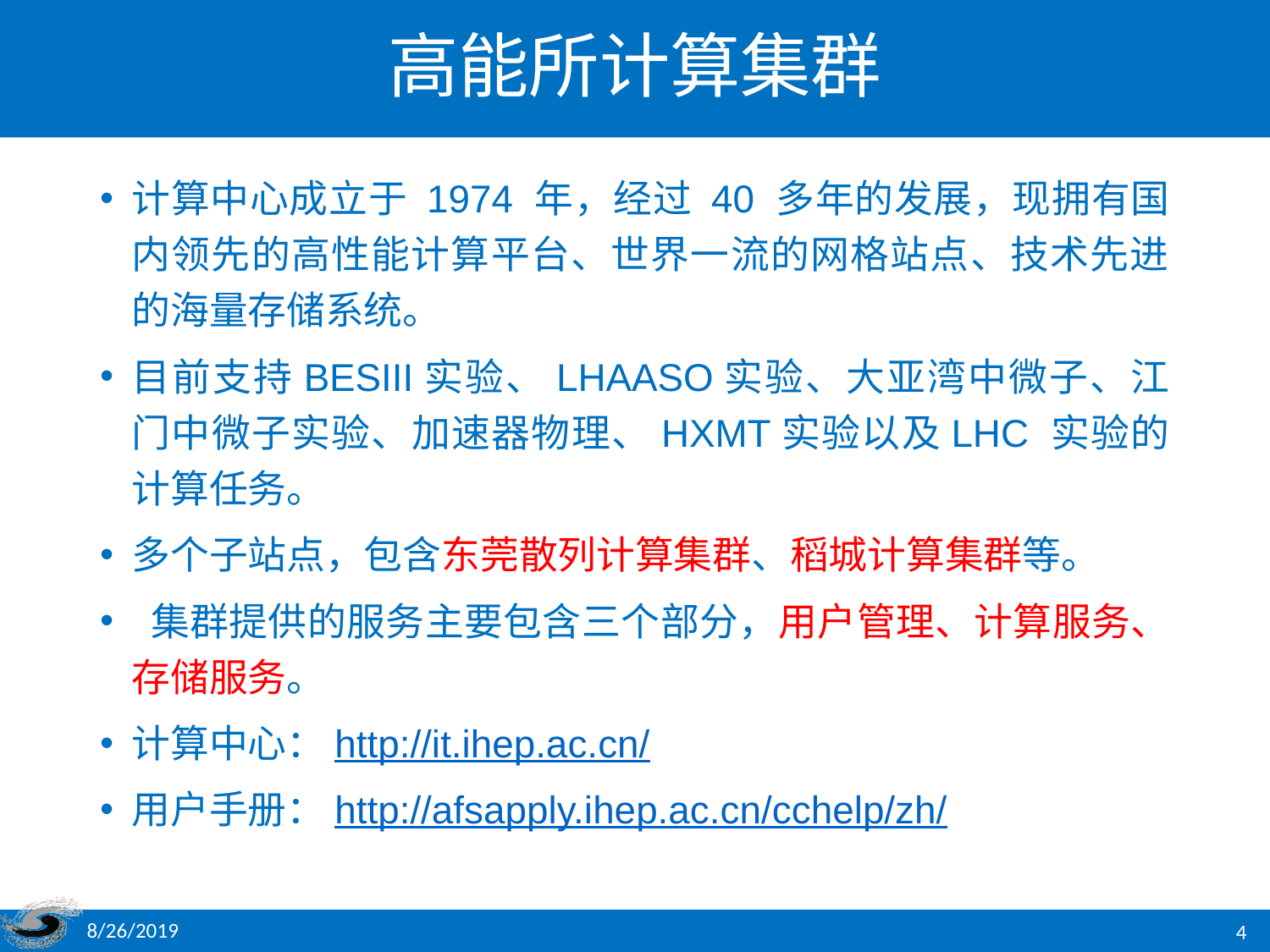

# 高能所计算集群
计算中心成立于 1974 年，经过 40 多年的发展，现拥有国内领先的高性能计算平台、世界一流的网格站点、技术先进的海量存储系统。
目前支持BESIII实验、LHAASO实验、大亚湾中微子、江门中微子实验、加速器物理、HXMT实验以及LHC 实验的计算任务。
多个子站点，包含东莞散列计算集群、稻城计算集群等。
 集群提供的服务主要包含三个部分，用户管理、计算服务、存储服务。
计算中心：http://it.ihep.ac.cn/
用户手册：http://afsapply.ihep.ac.cn/cchelp/zh/

8/26/2019
4